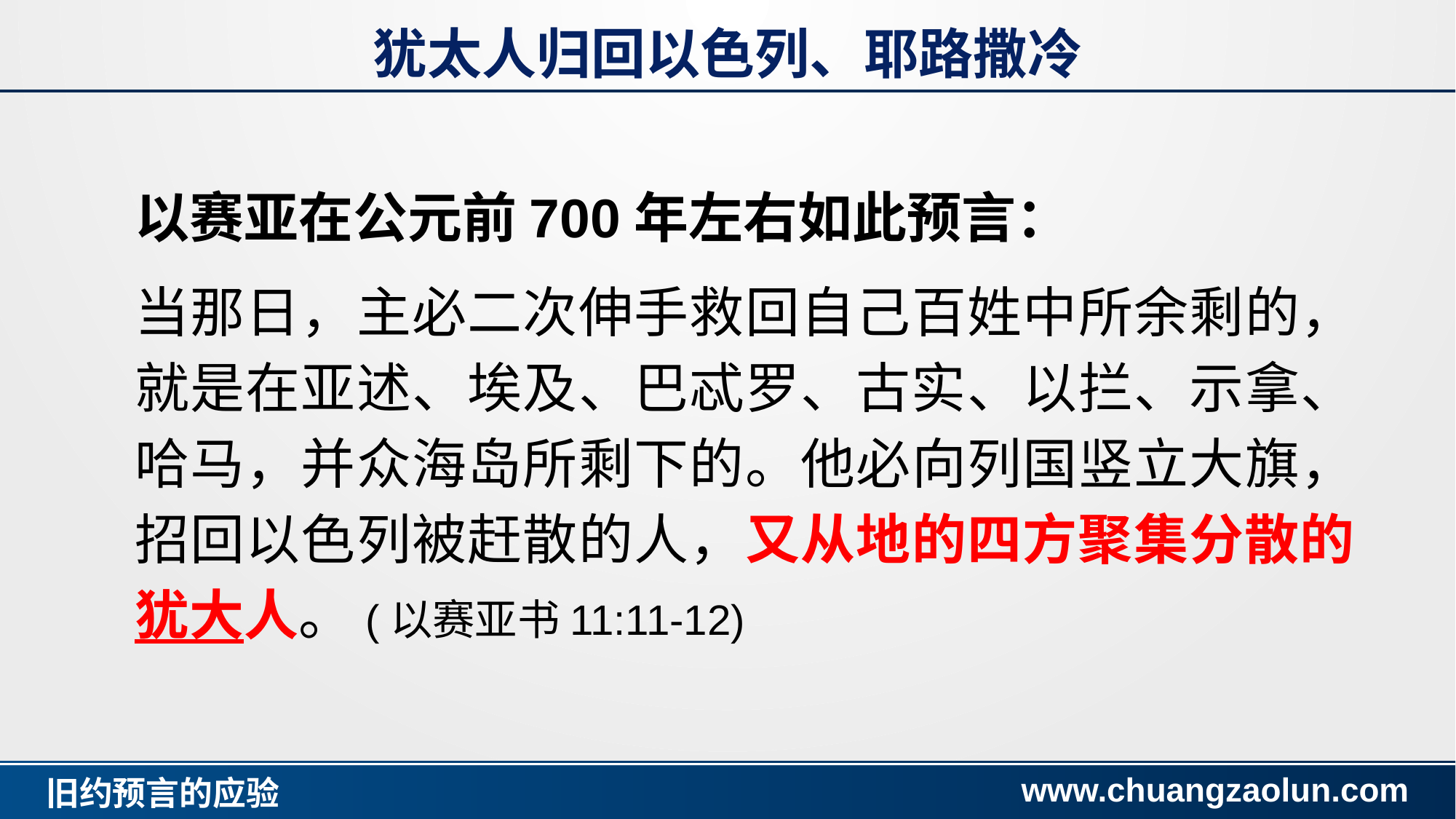

犹太人归回以色列、耶路撒冷
以赛亚在公元前700年左右如此预言：
当那日，主必二次伸手救回自己百姓中所余剩的，就是在亚述、埃及、巴忒罗、古实、以拦、示拿、哈马，并众海岛所剩下的。他必向列国竖立大旗，招回以色列被赶散的人，又从地的四方聚集分散的犹大人。(以赛亚书11:11-12)